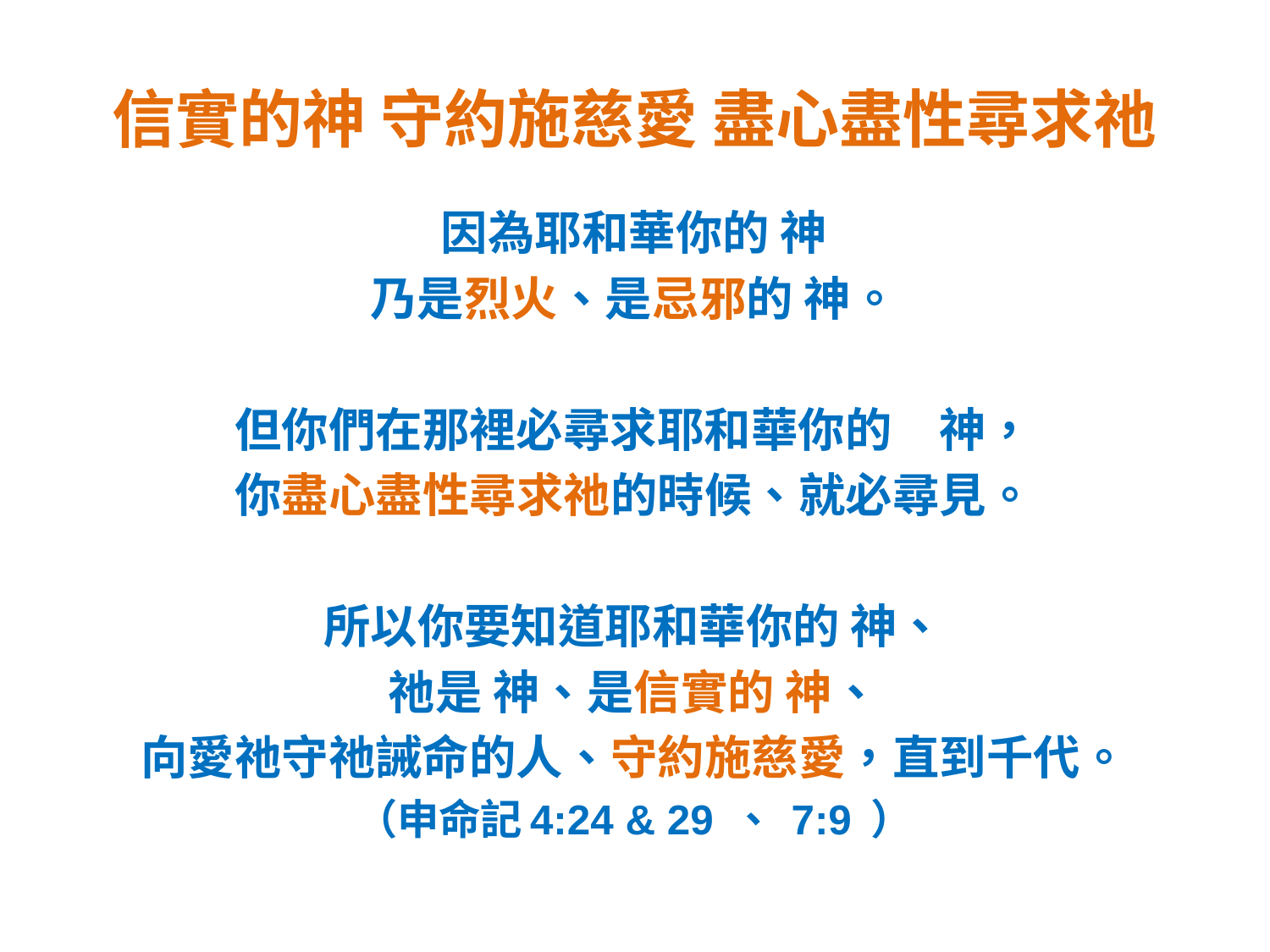

# 信實的神 守約施慈愛 盡心盡性尋求祂
因為耶和華你的 神
乃是烈火、是忌邪的 神。

但你們在那裡必尋求耶和華你的　神，
你盡心盡性尋求祂的時候、就必尋見。

所以你要知道耶和華你的 神、
祂是 神、是信實的 神、
向愛祂守祂誡命的人、守約施慈愛，直到千代。
（申命記4:24 & 29 、 7:9 ）